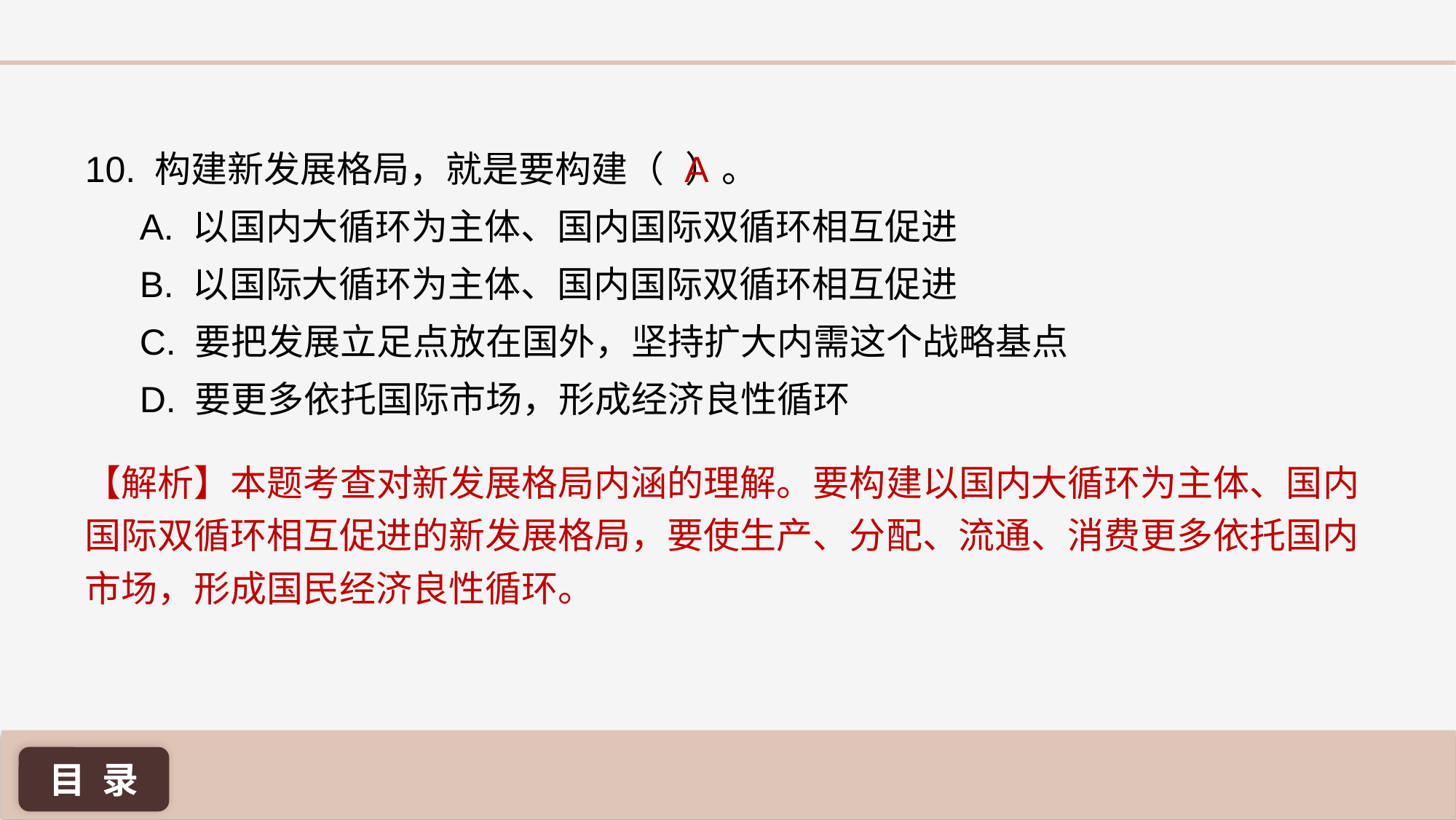

A
10. 构建新发展格局，就是要构建（ 	）。
A. 以国内大循环为主体、国内国际双循环相互促进
B. 以国际大循环为主体、国内国际双循环相互促进
C. 要把发展立足点放在国外，坚持扩大内需这个战略基点
D. 要更多依托国际市场，形成经济良性循环
【解析】本题考查对新发展格局内涵的理解。要构建以国内大循环为主体、国内国际双循环相互促进的新发展格局，要使生产、分配、流通、消费更多依托国内市场，形成国民经济良性循环。